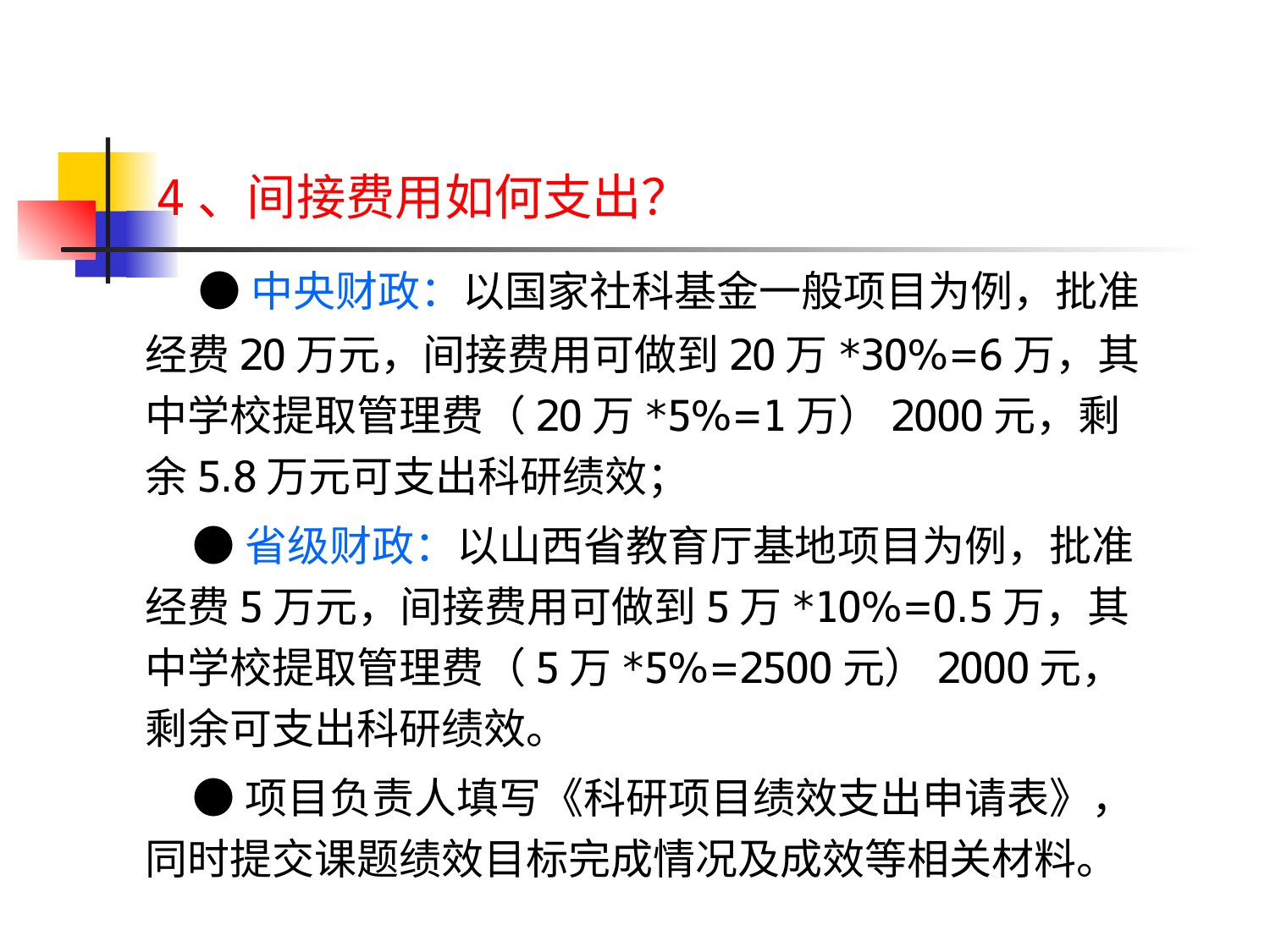

4、间接费用如何支出？
        ●中央财政：以国家社科基金一般项目为例，批准经费20万元，间接费用可做到20万*30%=6万，其中学校提取管理费（20万*5%=1万）2000元，剩余5.8万元可支出科研绩效；
          ●省级财政：以山西省教育厅基地项目为例，批准经费5万元，间接费用可做到5万*10%=0.5万，其中学校提取管理费（5万*5%=2500元）2000元，剩余可支出科研绩效。
          ●项目负责人填写《科研项目绩效支出申请表》，同时提交课题绩效目标完成情况及成效等相关材料。